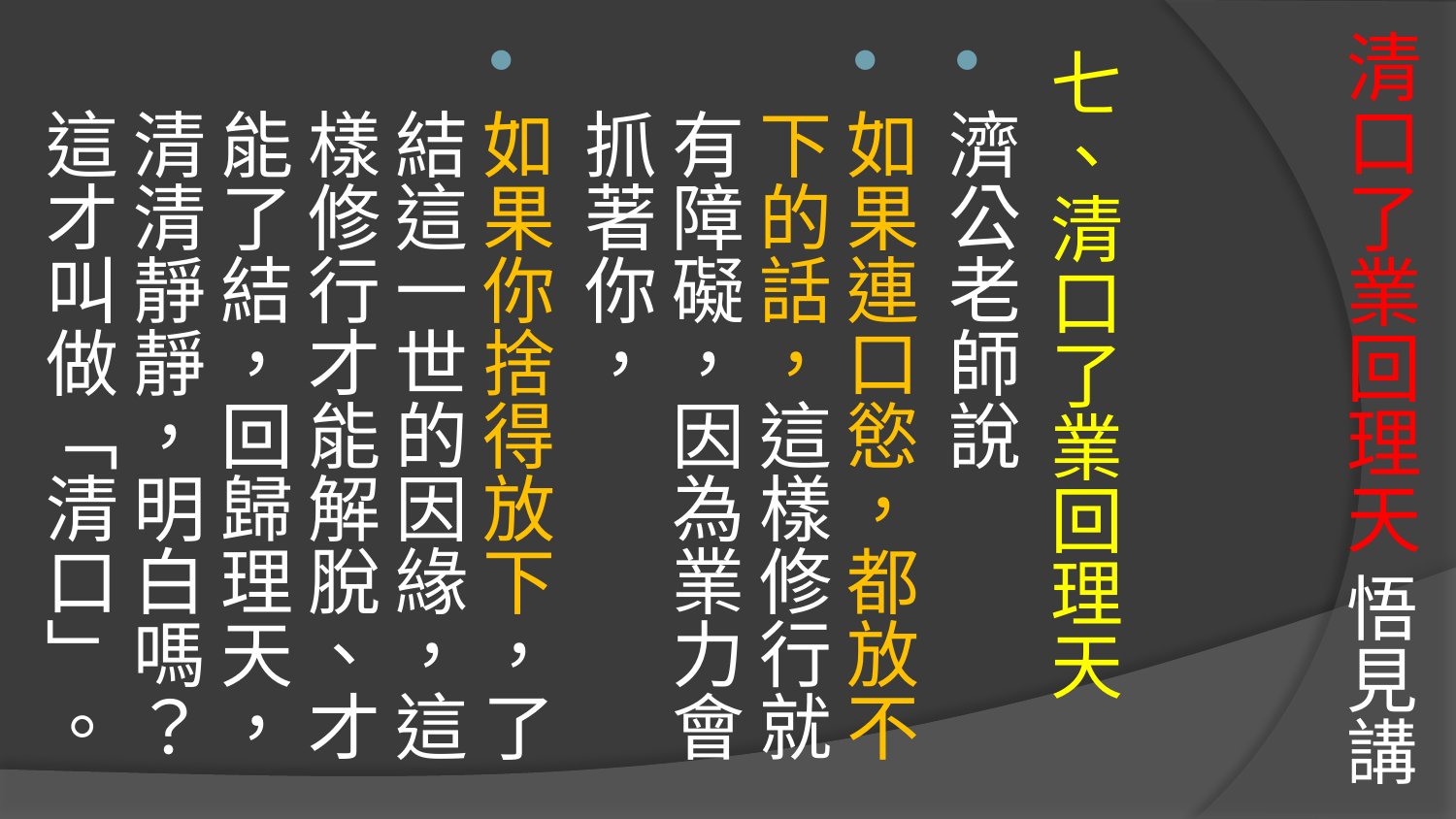

# 清口了業回理天 悟見講
七、清口了業回理天
濟公老師說
如果連口慾，都放不下的話，這樣修行就有障礙，因為業力會抓著你，
如果你捨得放下，了結這一世的因緣，這樣修行才能解脫、才能了結，回歸理天，清清靜靜，明白嗎？這才叫做「清口」。